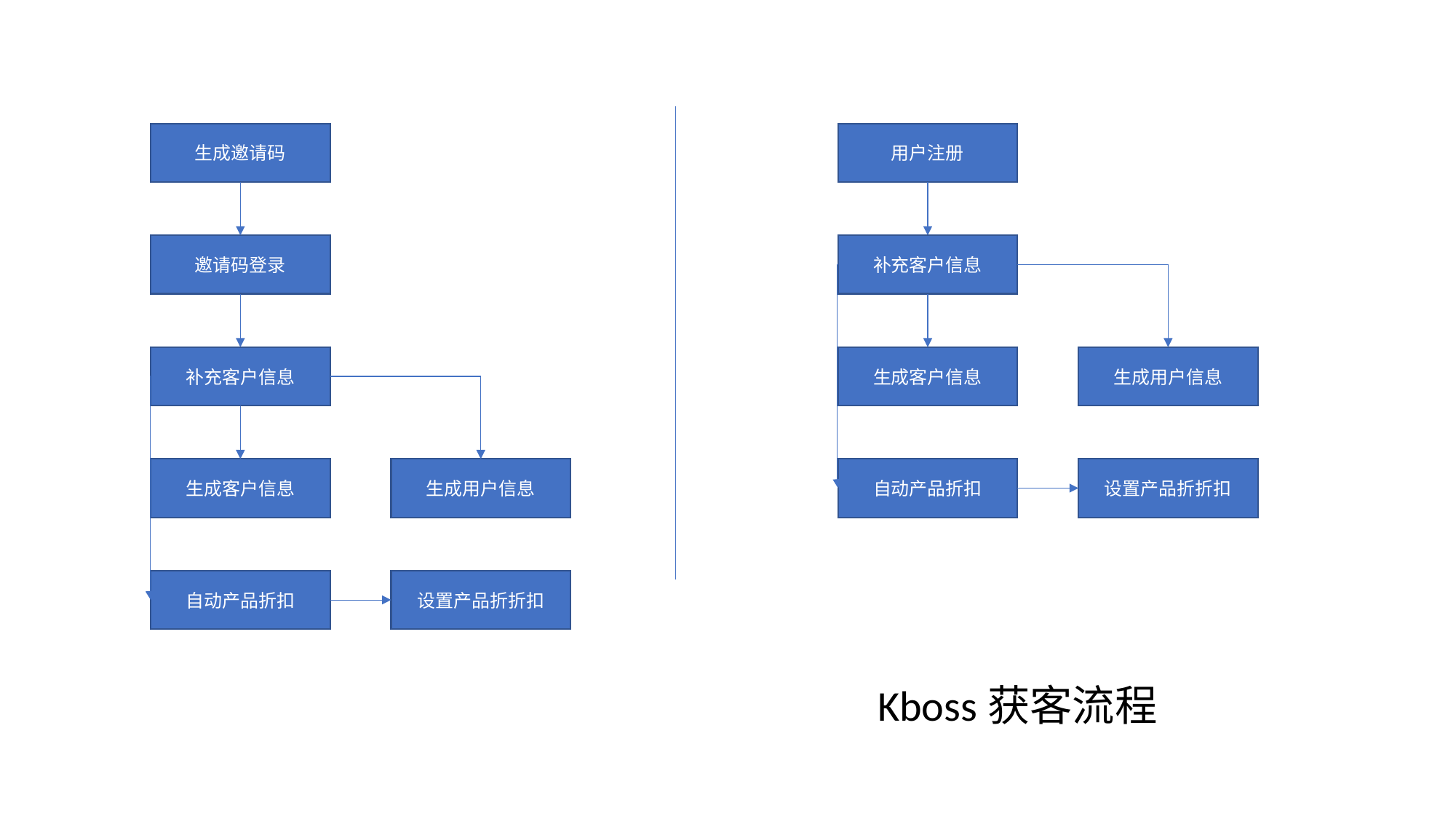

生成邀请码
用户注册
补充客户信息
邀请码登录
生成用户信息
生成客户信息
补充客户信息
设置产品折折扣
生成用户信息
自动产品折扣
生成客户信息
设置产品折折扣
自动产品折扣
Kboss获客流程